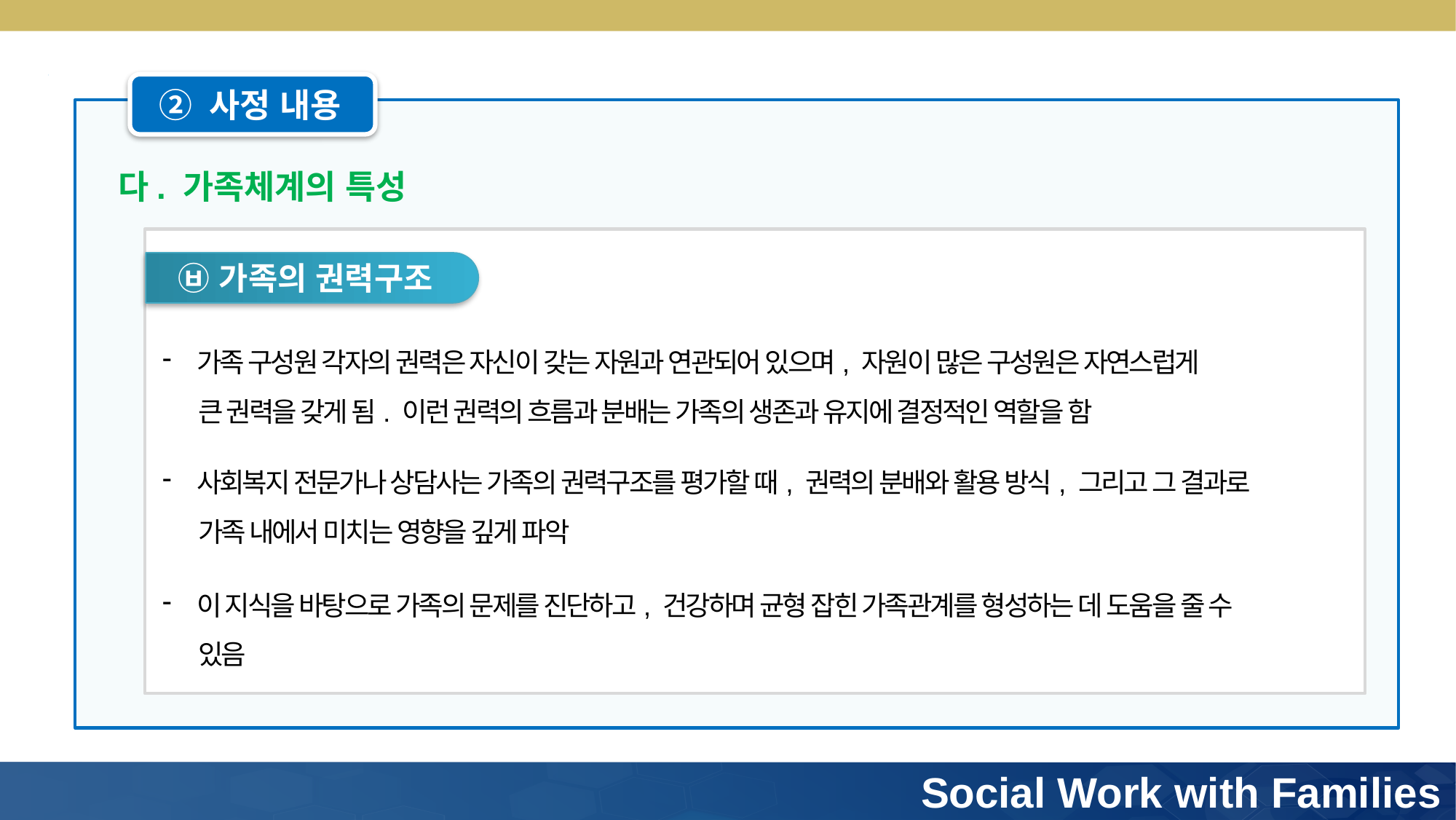

② 사정 내용

다. 가족체계의 특성

㉥ 가족의 권력구조
가족 구성원 각자의 권력은 자신이 갖는 자원과 연관되어 있으며, 자원이 많은 구성원은 자연스럽게
     큰 권력을 갖게 됨. 이런 권력의 흐름과 분배는 가족의 생존과 유지에 결정적인 역할을 함

사회복지 전문가나 상담사는 가족의 권력구조를 평가할 때, 권력의 분배와 활용 방식, 그리고 그 결과로
     가족 내에서 미치는 영향을 깊게 파악

이 지식을 바탕으로 가족의 문제를 진단하고, 건강하며 균형 잡힌 가족관계를 형성하는 데 도움을 줄 수
     있음